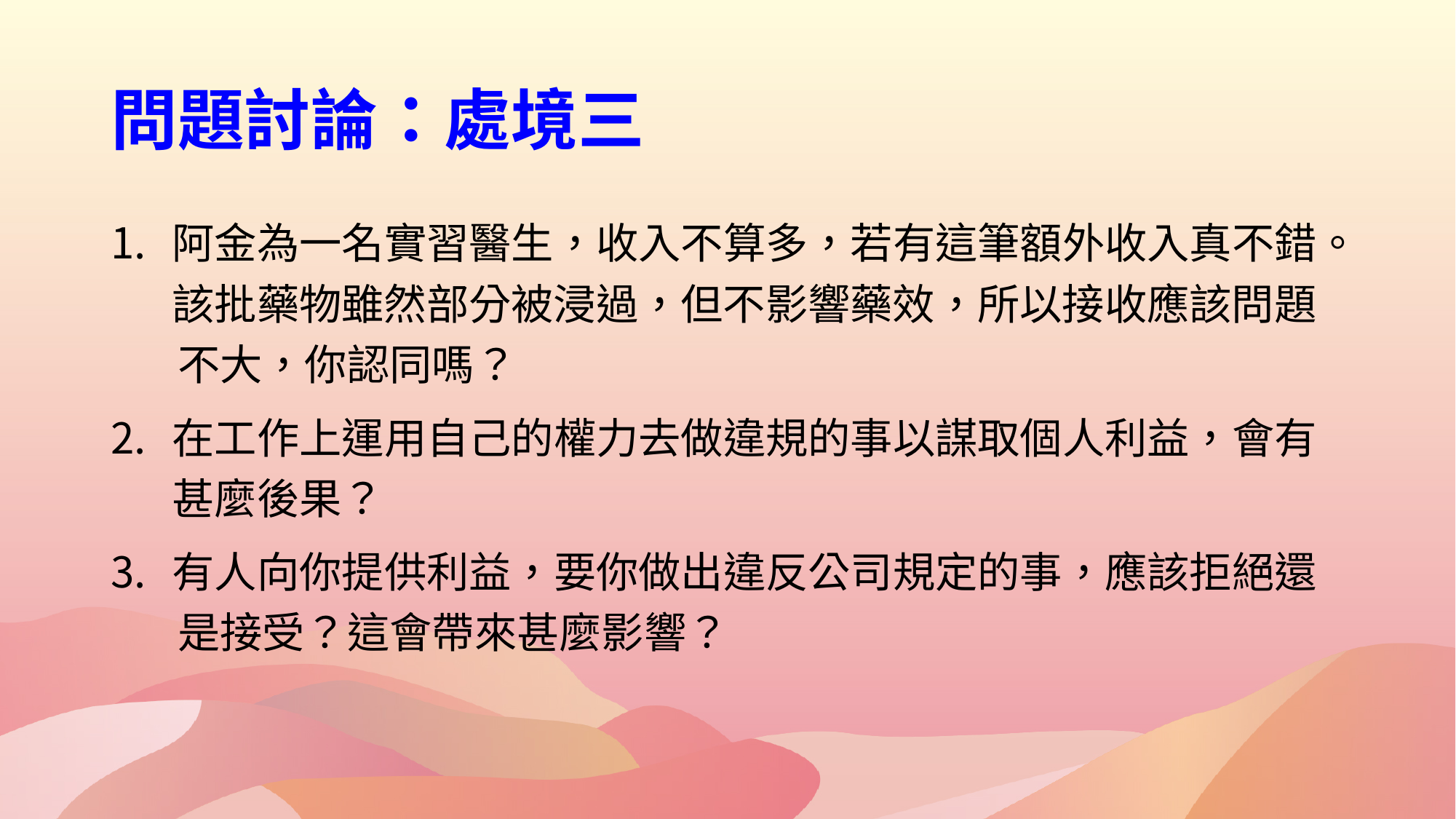

# 問題討論：處境三
阿金為一名實習醫生，收入不算多，若有這筆額外收入真不錯。
　  該批藥物雖然部分被浸過，但不影響藥效，所以接收應該問題
      不大，你認同嗎？
在工作上運用自己的權力去做違規的事以謀取個人利益，會有
　  甚麼後果？
有人向你提供利益，要你做出違反公司規定的事，應該拒絕還
      是接受？這會帶來甚麼影響？